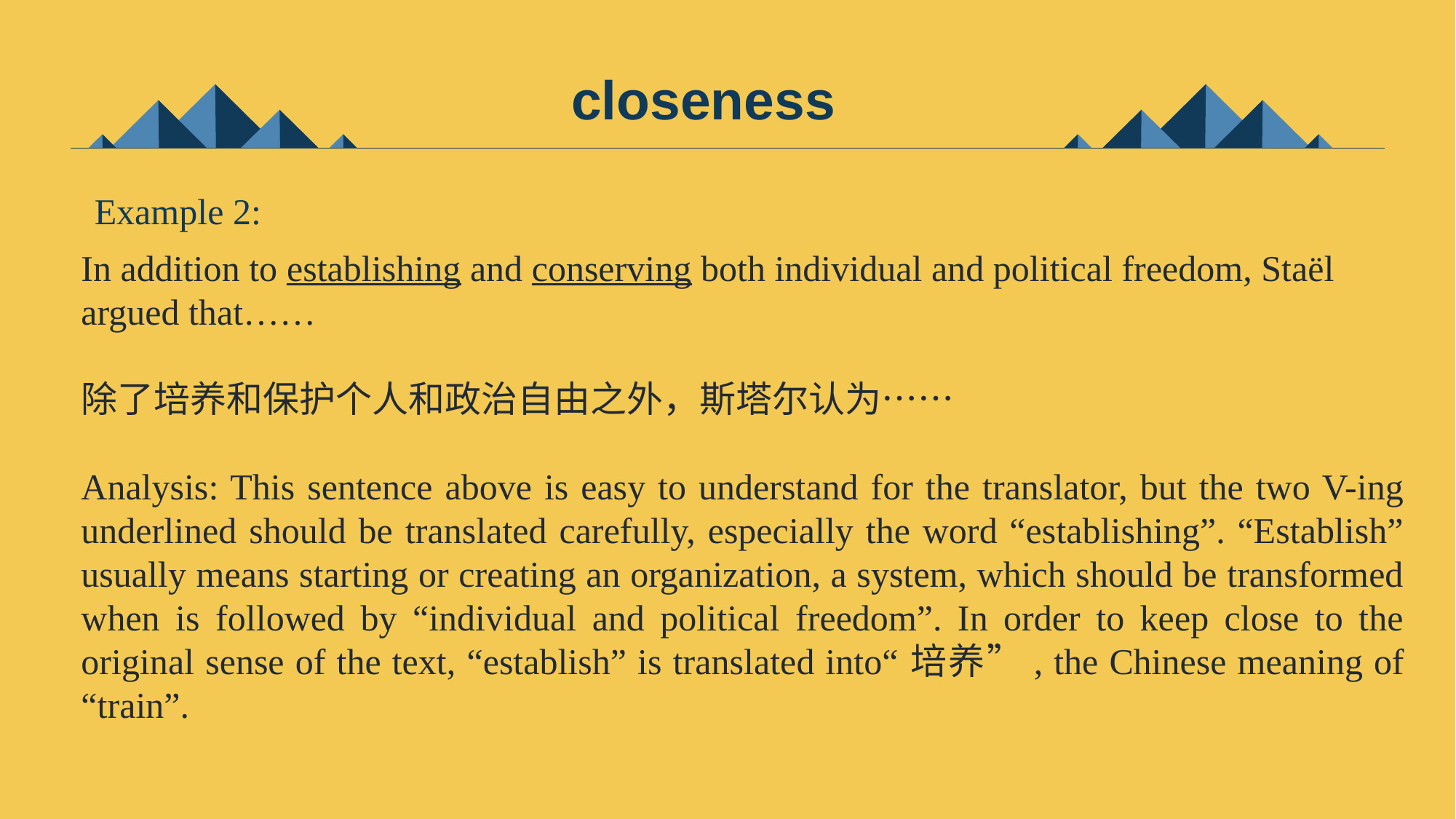

closeness

Example 2:

In addition to establishing and conserving both individual and political freedom, Staël argued that……

除了培养和保护个人和政治自由之外，斯塔尔认为……

Analysis: This sentence above is easy to understand for the translator, but the two V-ing underlined should be translated carefully, especially the word “establishing”. “Establish” usually means starting or creating an organization, a system, which should be transformed when is followed by “individual and political freedom”. In order to keep close to the original sense of the text, “establish” is translated into“培养”, the Chinese meaning of “train”.